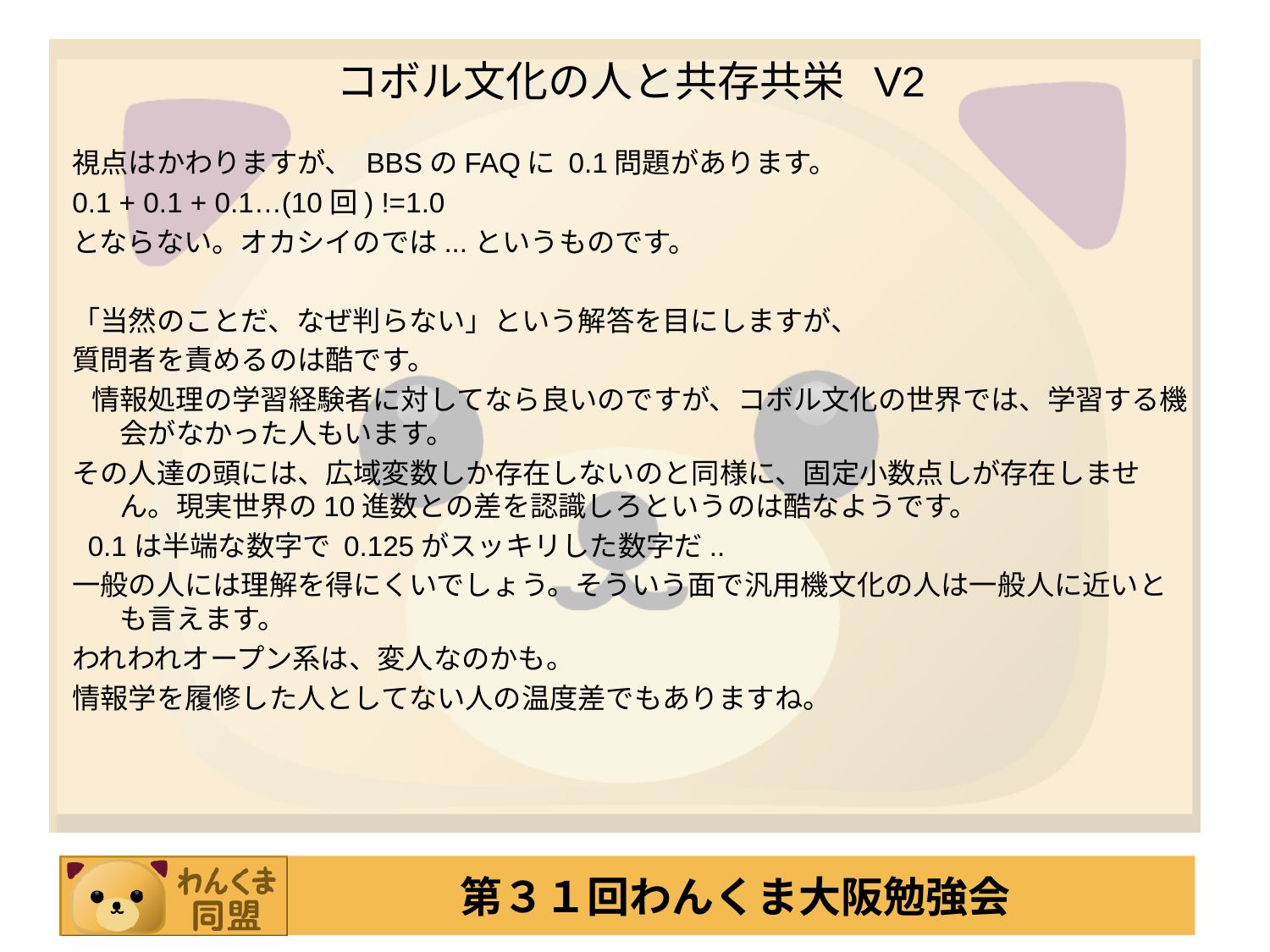

# コボル文化の人と共存共栄  V2
視点はかわりますが、 BBSのFAQに 0.1問題があります。
0.1 + 0.1 + 0.1…(10回) !=1.0
とならない。オカシイのでは...というものです。

「当然のことだ、なぜ判らない」という解答を目にしますが、
質問者を責めるのは酷です。
  情報処理の学習経験者に対してなら良いのですが、コボル文化の世界では、学習する機会がなかった人もいます。
その人達の頭には、広域変数しか存在しないのと同様に、固定小数点しが存在しません。現実世界の10進数との差を認識しろというのは酷なようです。
  0.1は半端な数字で 0.125がスッキリした数字だ..
一般の人には理解を得にくいでしょう。そういう面で汎用機文化の人は一般人に近いとも言えます。
われわれオープン系は、変人なのかも。
情報学を履修した人としてない人の温度差でもありますね。